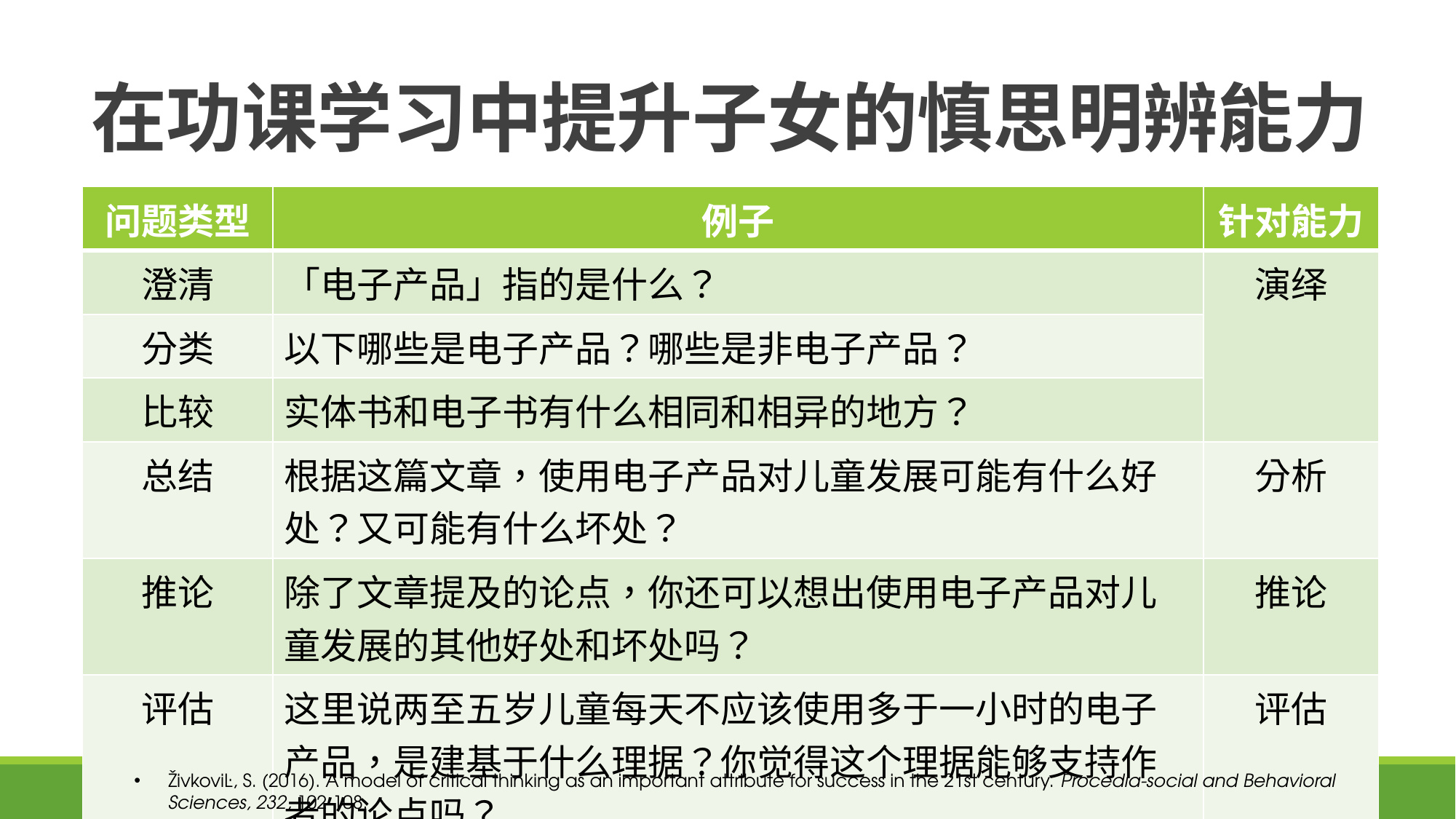

# 在功课学习中提升子女的慎思明辨能力
| 问题类型 | 例子 | 针对能力 |
| --- | --- | --- |
| 澄清 | 「电子产品」指的是什么？ | 演绎 |
| 分类 | 以下哪些是电子产品？哪些是非电子产品？ |  |
| 比较 | 实体书和电子书有什么相同和相异的地方？ |  |
| 总结 | 根据这篇文章，使用电子产品对儿童发展可能有什么好处？又可能有什么坏处？ | 分析 |
| 推论 | 除了文章提及的论点，你还可以想出使用电子产品对儿童发展的其他好处和坏处吗？ | 推论 |
| 评估 | 这里说两至五岁儿童每天不应该使用多于一小时的电子产品，是建基于什么理据？你觉得这个理据能够支持作者的论点吗？ | 评估 |
ŽivkoviĿ, S. (2016). A model of critical thinking as an important attribute for success in the 21st century. Procedia-social and Behavioral Sciences, 232, 102-108.